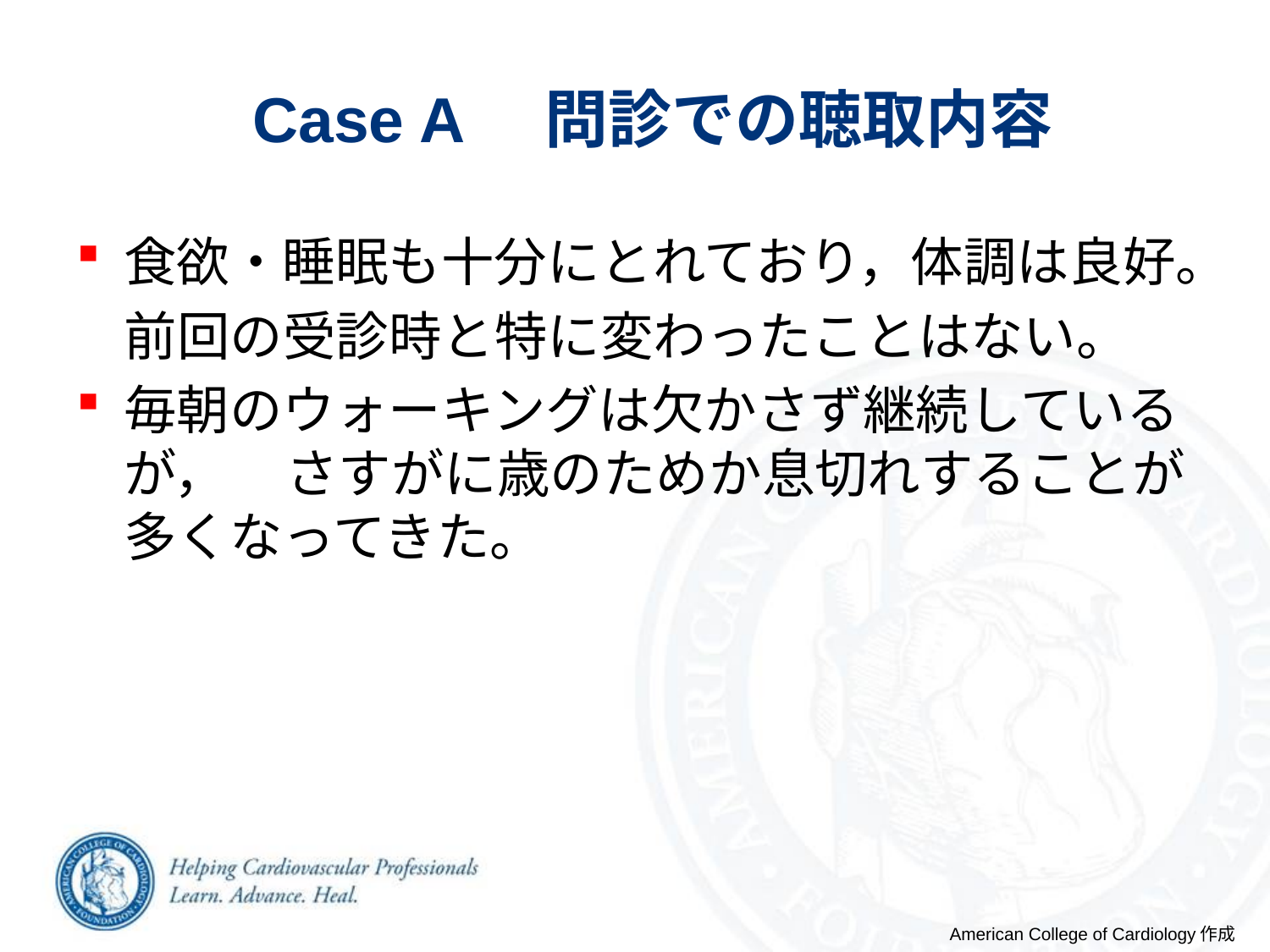

# Case A　問診での聴取内容
食欲・睡眠も十分にとれており，体調は良好。
   前回の受診時と特に変わったことはない。
毎朝のウォーキングは欠かさず継続しているが，     さすがに歳のためか息切れすることが多くなってきた。

American College of Cardiology作成